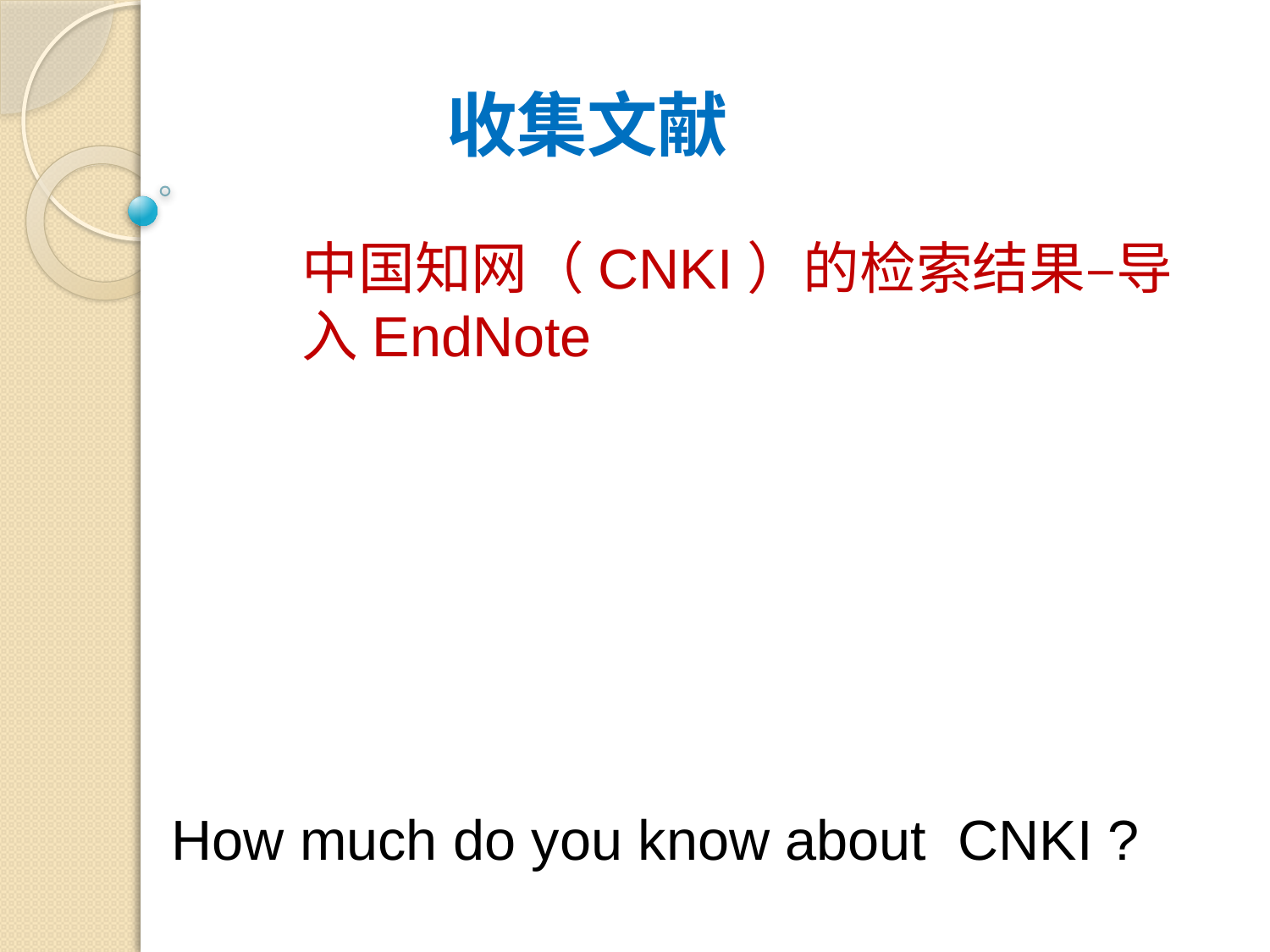

收集文献
中国知网（CNKI）的检索结果–导入EndNote
How much do you know about  CNKI ?